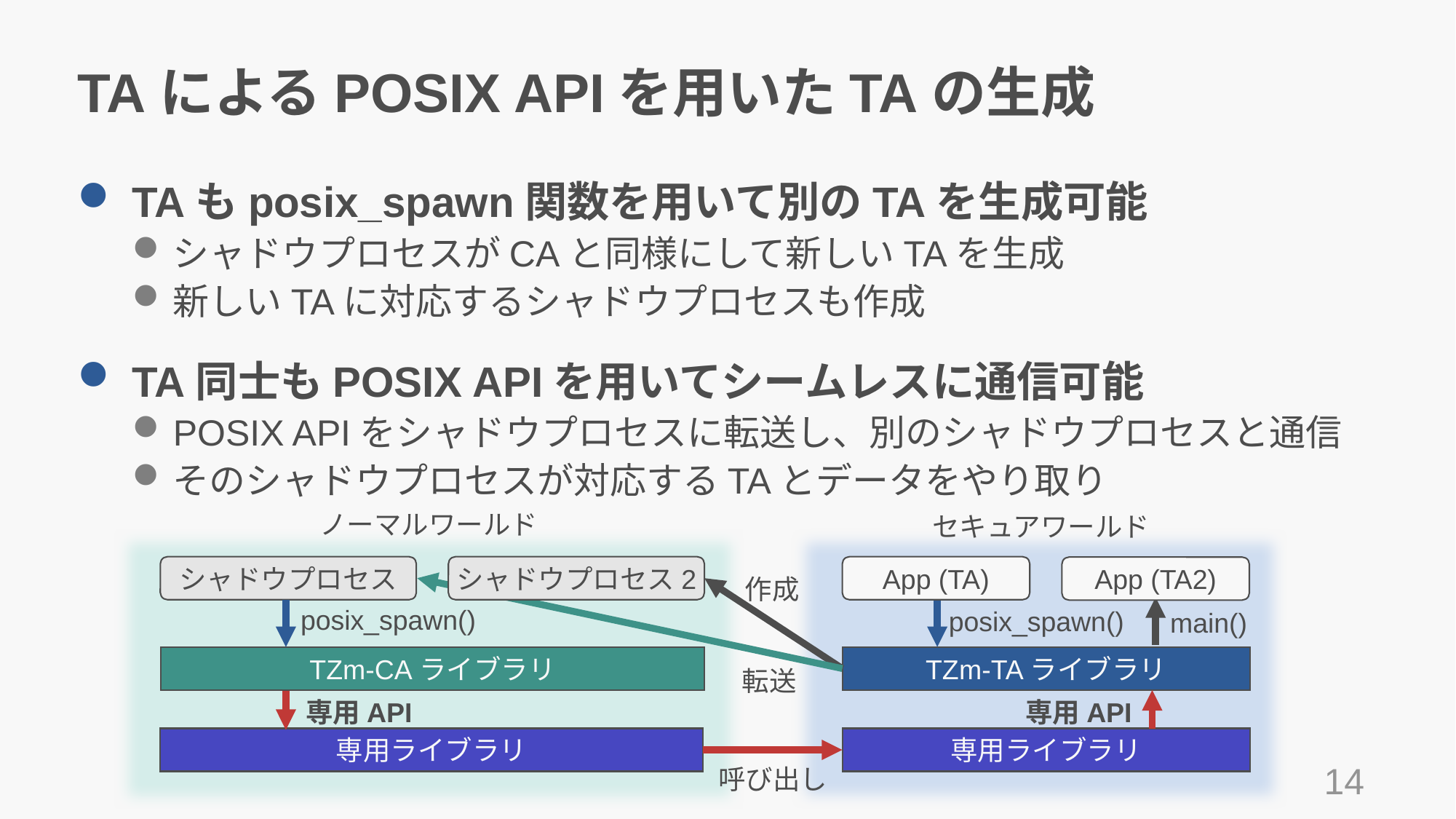

# TAによるPOSIX APIを用いたTAの生成
TAもposix_spawn関数を用いて別のTAを生成可能
シャドウプロセスがCAと同様にして新しいTAを生成
新しいTAに対応するシャドウプロセスも作成
TA同士もPOSIX APIを用いてシームレスに通信可能
POSIX APIをシャドウプロセスに転送し、別のシャドウプロセスと通信
そのシャドウプロセスが対応するTAとデータをやり取り
ノーマルワールド
セキュアワールド

シャドウプロセス
シャドウプロセス2
App (TA)
App (TA2)
作成
posix_spawn()
posix_spawn()
main()
TZm-TAライブラリ
TZm-CAライブラリ
転送
専用API
専用API
専用ライブラリ
専用ライブラリ
呼び出し